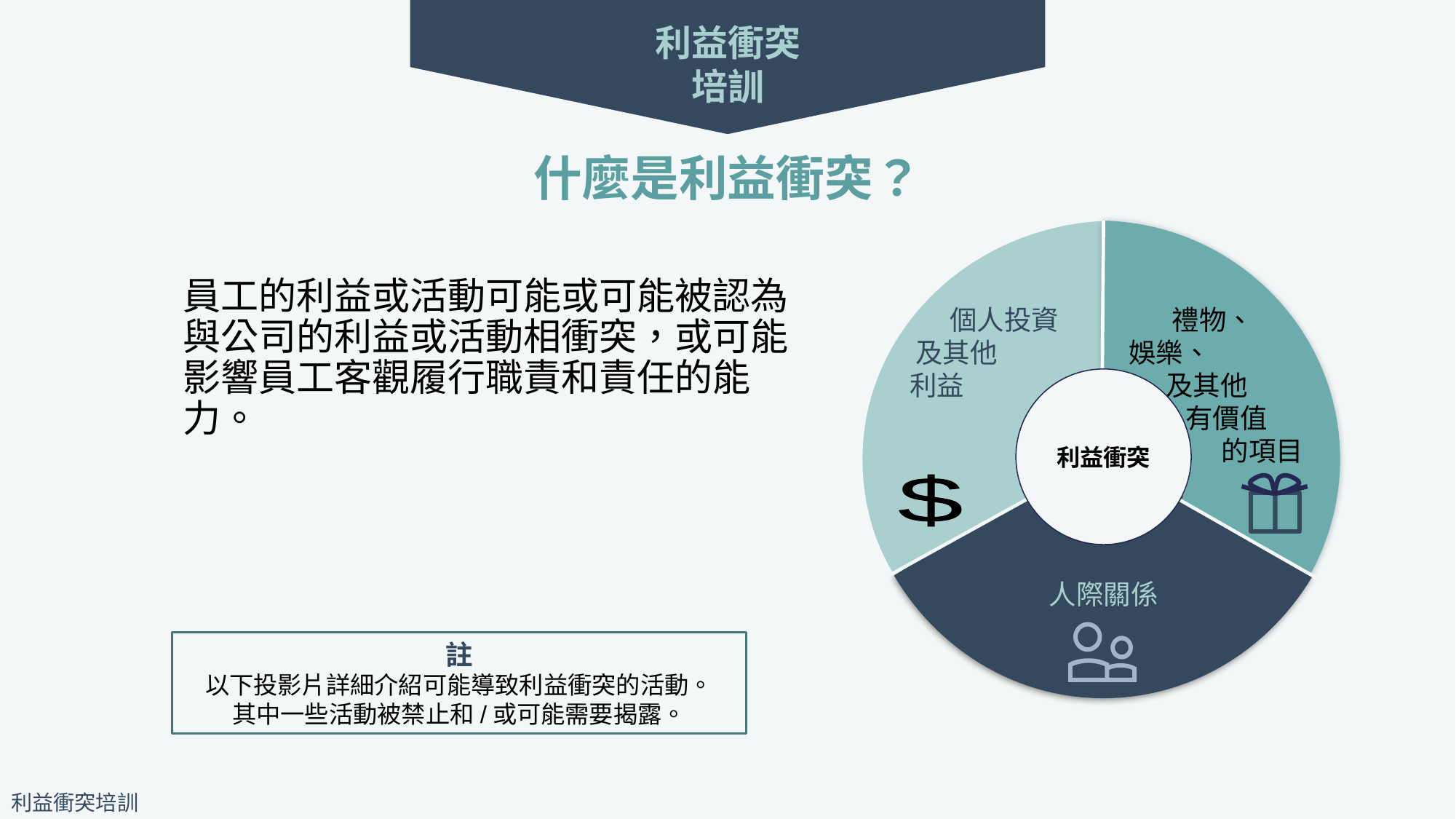

利益衝突
培訓
什麼是利益衝突？

          禮物、
   娛樂、
         及其他
          有價值
                  的項目

     個人投資
    及其他
   利益
利益衝突

人際關係
利益衝突
員工的利益或活動可能或可能被認為與公司的利益或活動相衝突，或可能影響員工客觀履行職責和責任的能力。

$

註
以下投影片詳細介紹可能導致利益衝突的活動。
其中一些活動被禁止和/或可能需要揭露。